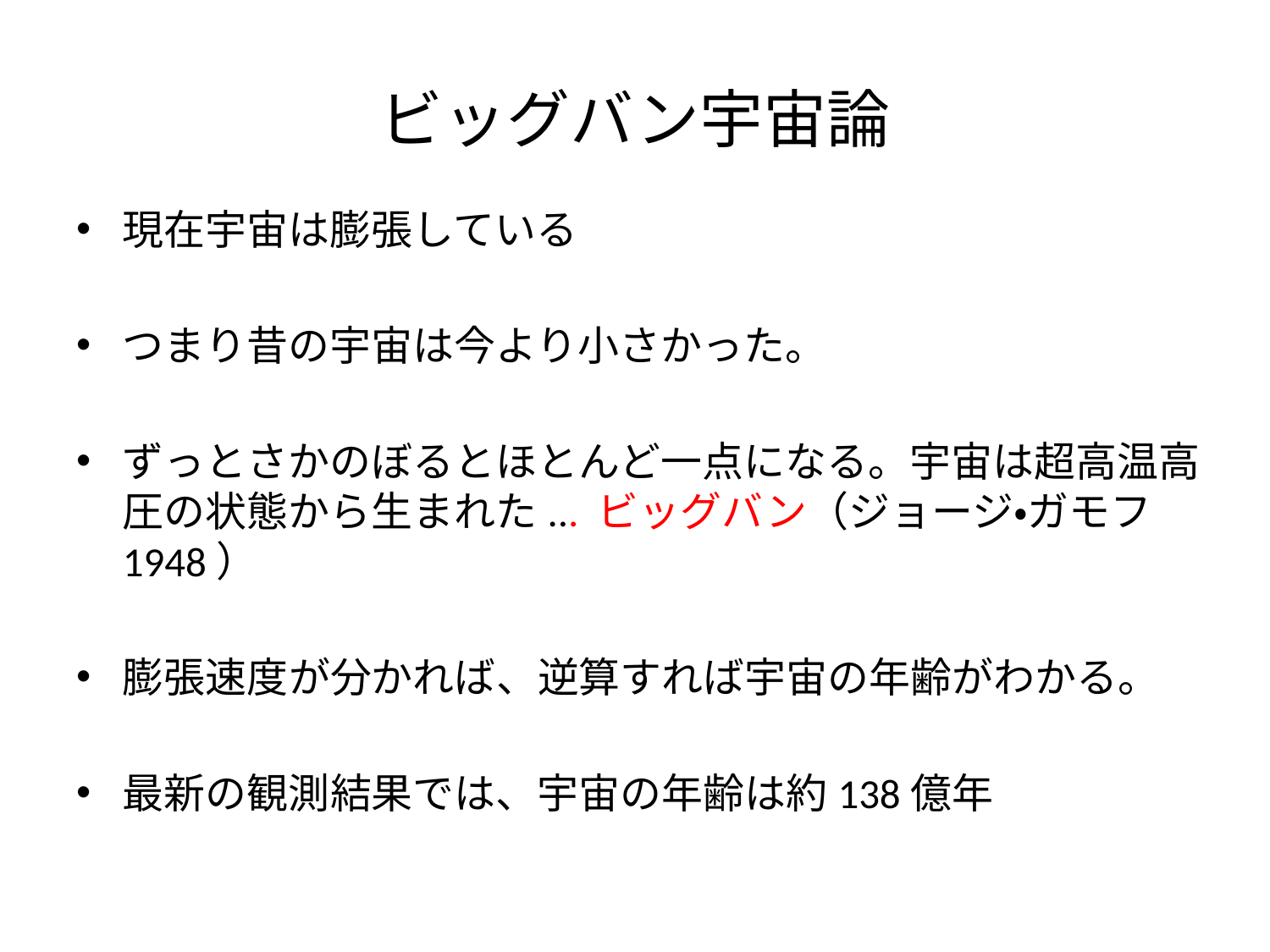

# ビッグバン宇宙論
現在宇宙は膨張している

つまり昔の宇宙は今より小さかった。

ずっとさかのぼるとほとんど一点になる。宇宙は超高温高圧の状態から生まれた... ビッグバン（ジョージ・ガモフ 1948）

膨張速度が分かれば、逆算すれば宇宙の年齢がわかる。

最新の観測結果では、宇宙の年齢は約138億年